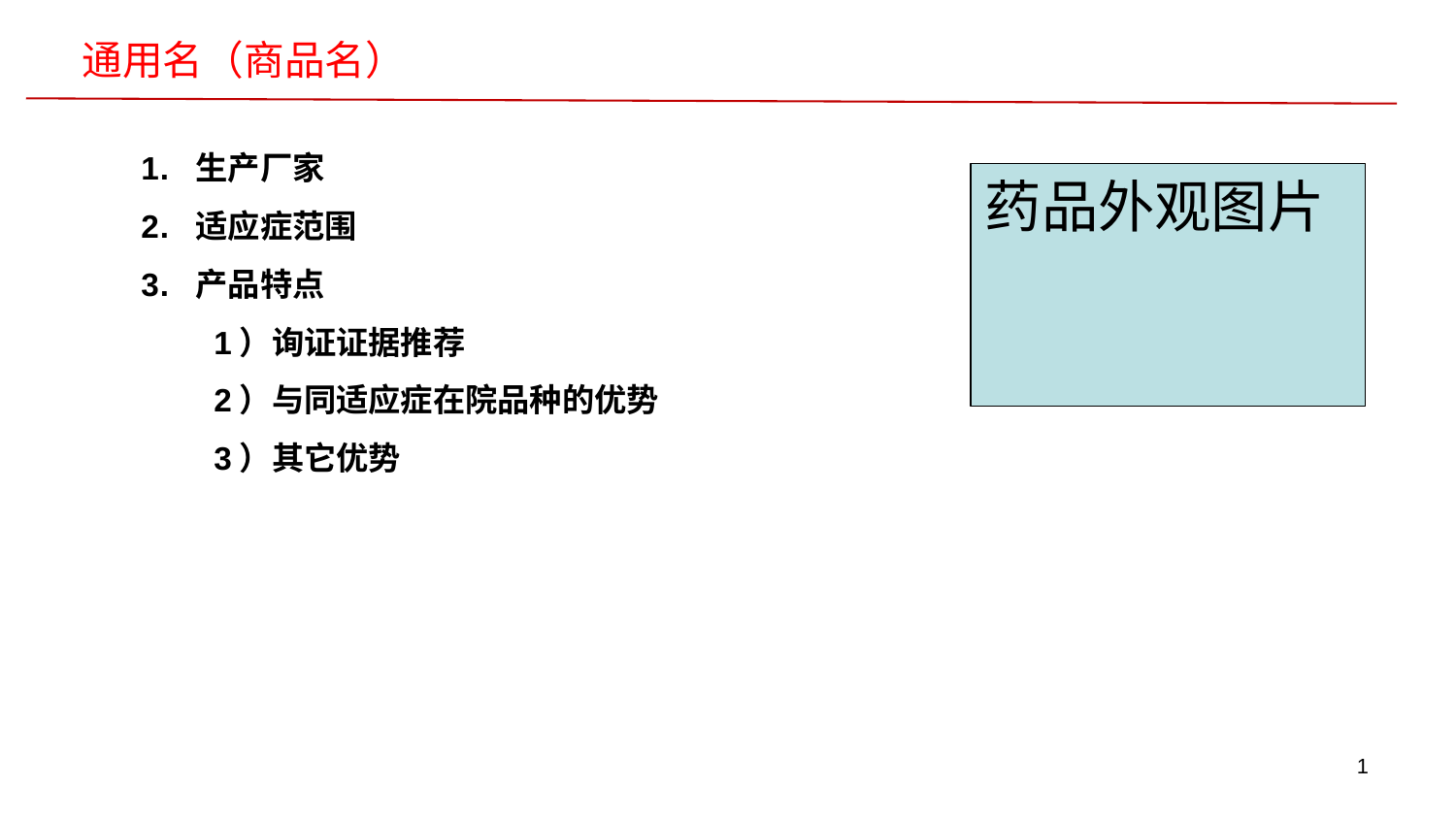

通用名（商品名）

生产厂家
适应症范围
产品特点
1）询证证据推荐
2）与同适应症在院品种的优势
3）其它优势

药品外观图片
1